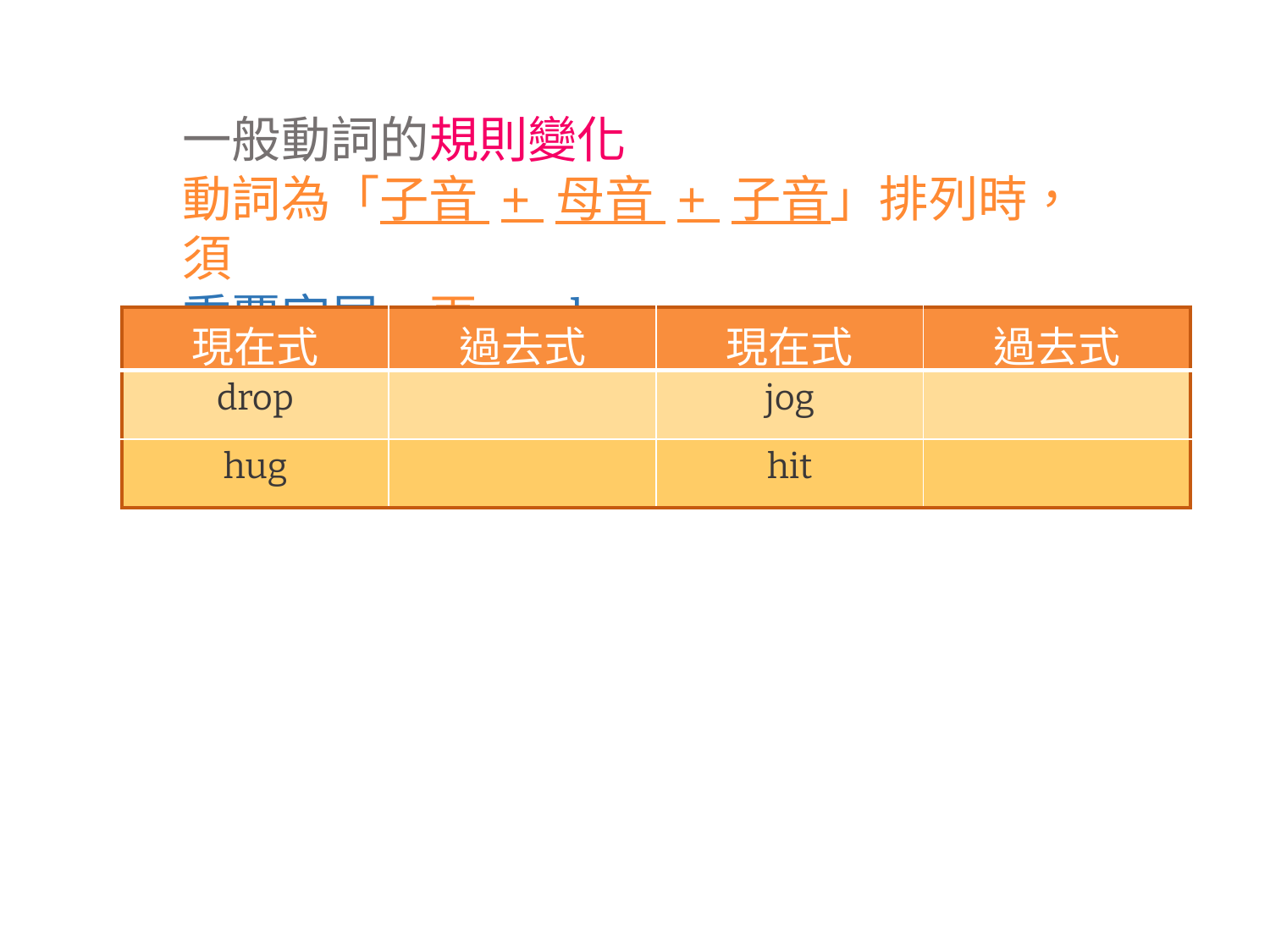

一般動詞的規則變化
動詞為「子音 + 母音 + 子音」排列時，須
重覆字尾，再+ ed
| 現在式 | 過去式 | 現在式 | 過去式 |
| --- | --- | --- | --- |
| drop |  | jog |  |
| hug |  | hit |  |